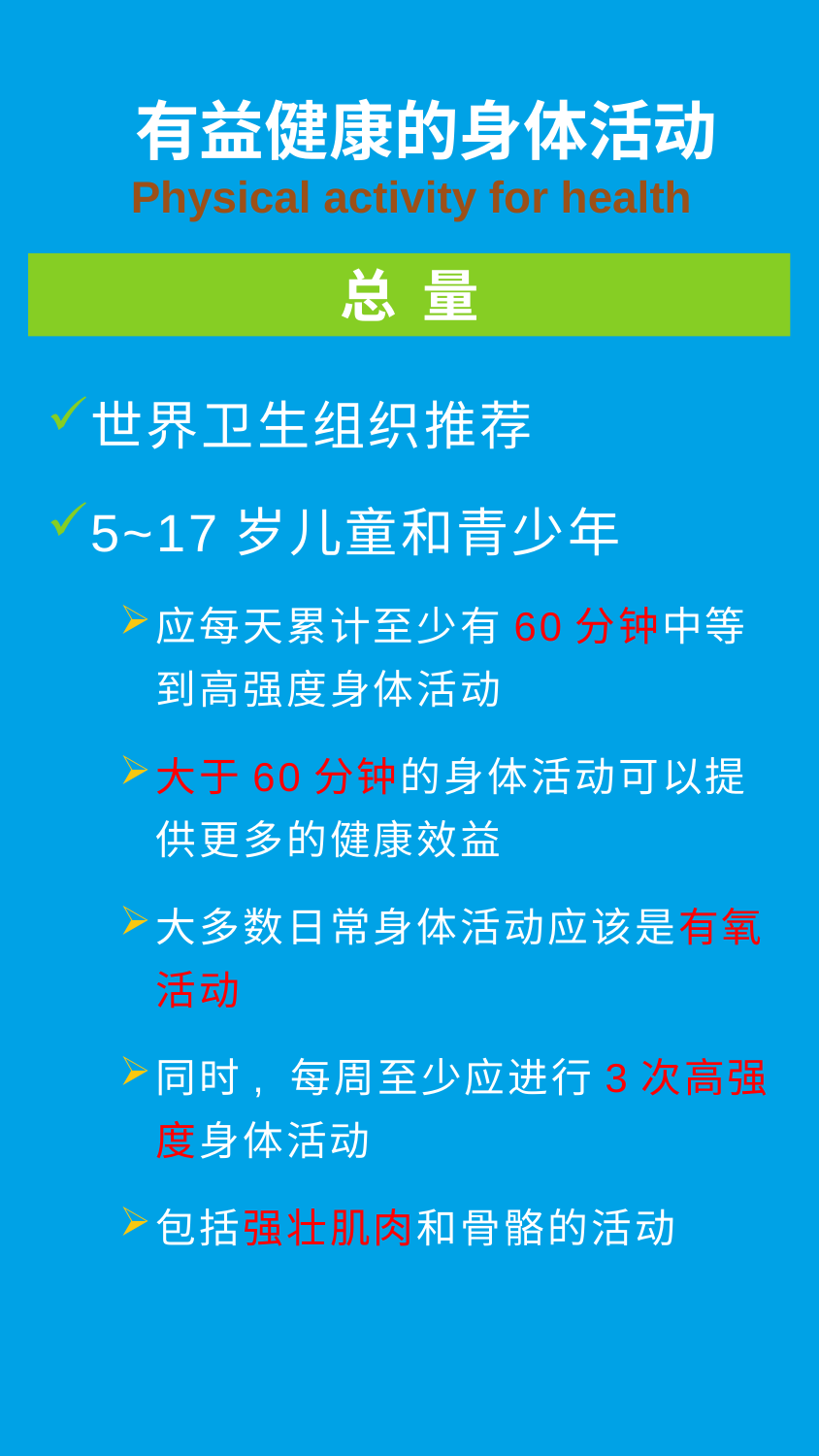

有益健康的身体活动
Physical activity for health
总  量

世界卫生组织推荐
5~17岁儿童和青少年
应每天累计至少有60分钟中等到高强度身体活动
大于60分钟的身体活动可以提供更多的健康效益
大多数日常身体活动应该是有氧活动
同时, 每周至少应进行3次高强度身体活动
包括强壮肌肉和骨骼的活动